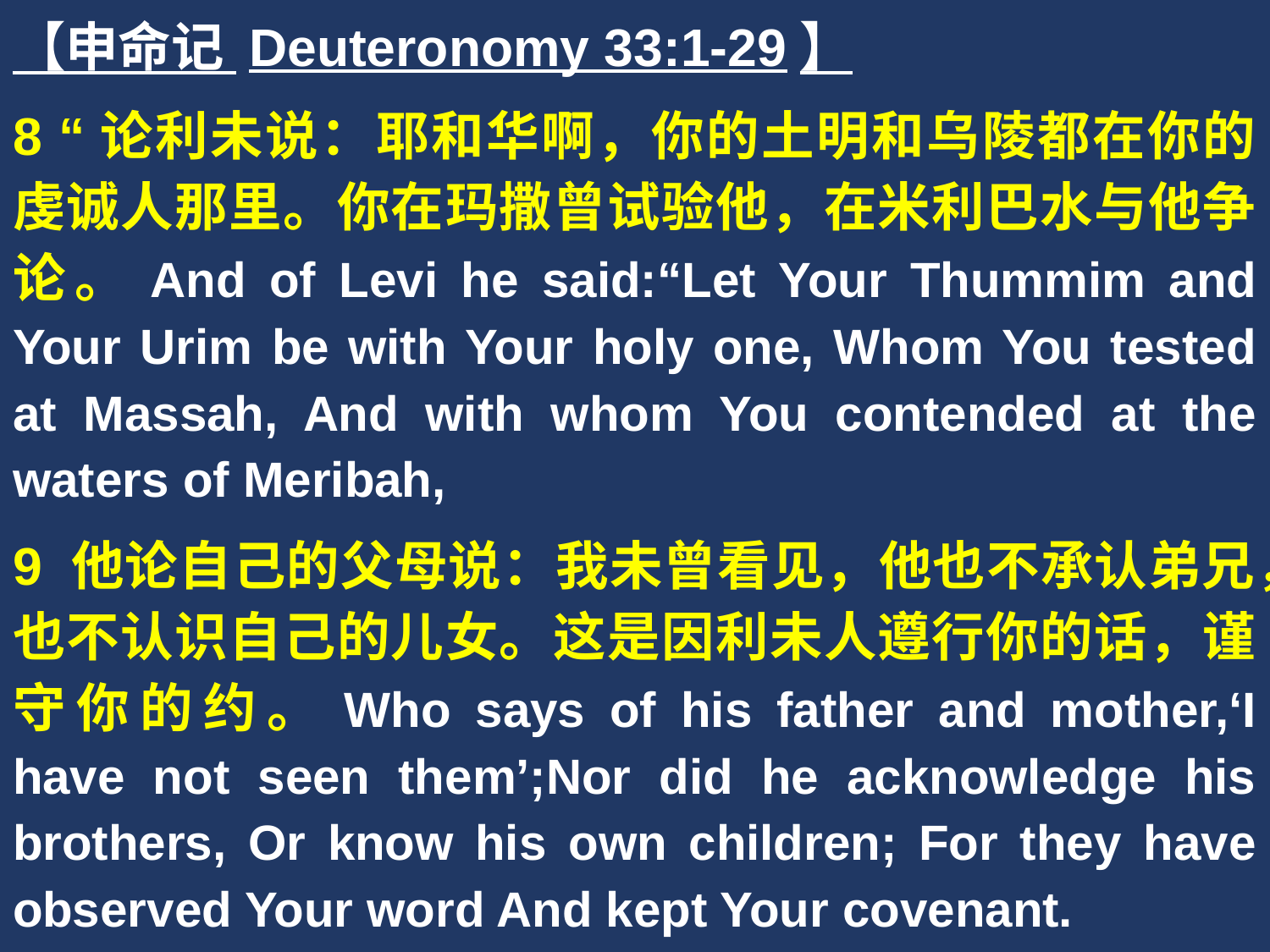

【申命记 Deuteronomy 33:1-29】
8 “论利未说：耶和华啊，你的土明和乌陵都在你的虔诚人那里。你在玛撒曾试验他，在米利巴水与他争论。And of Levi he said:“Let Your Thummim and Your Urim be with Your holy one, Whom You tested at Massah, And with whom You contended at the waters of Meribah,
9 他论自己的父母说：我未曾看见，他也不承认弟兄，也不认识自己的儿女。这是因利未人遵行你的话，谨守你的约。Who says of his father and mother,‘I have not seen them’;Nor did he acknowledge his brothers, Or know his own children; For they have observed Your word And kept Your covenant.